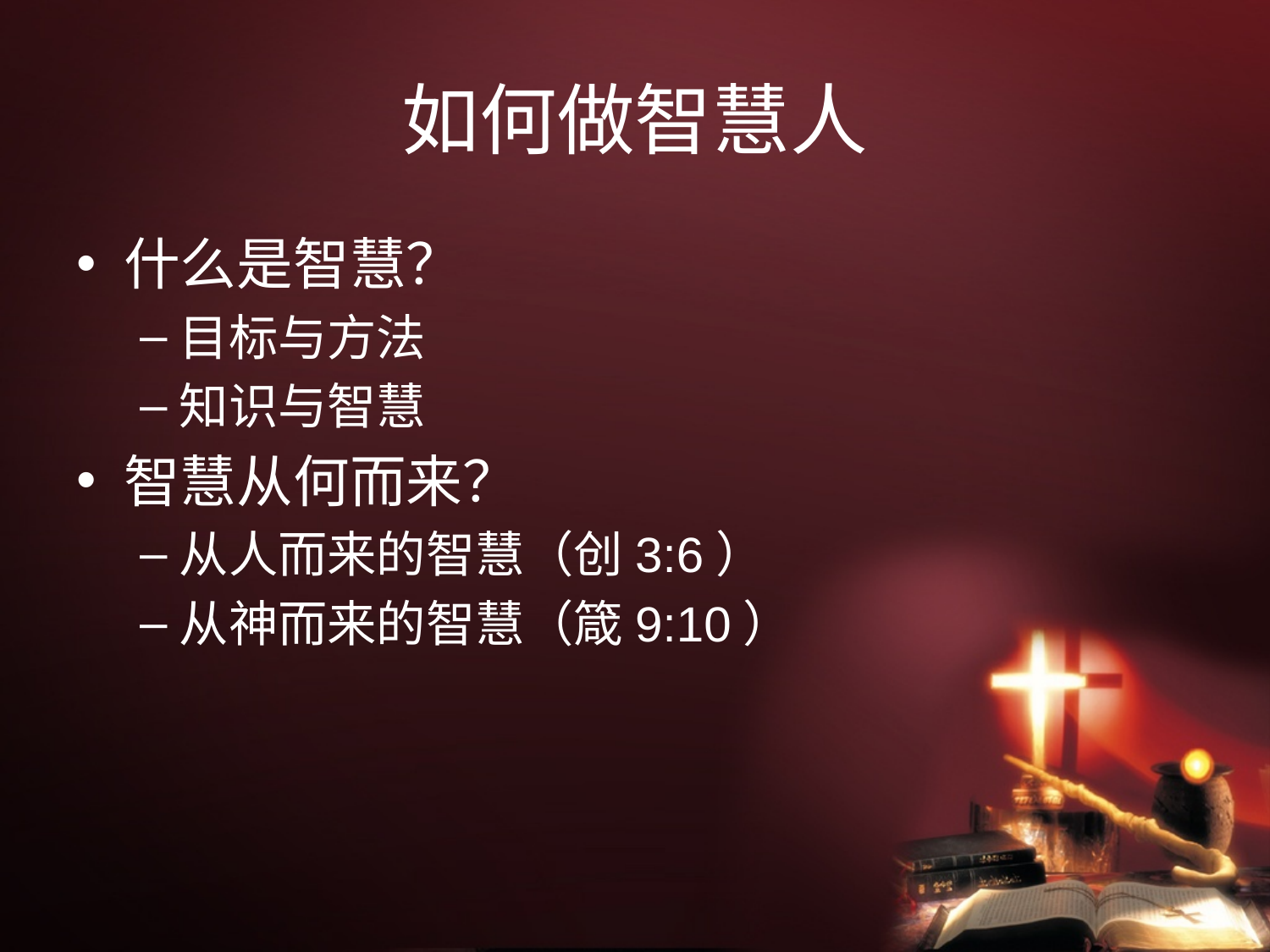

# 如何做智慧人
什么是智慧？
目标与方法
知识与智慧
智慧从何而来？
从人而来的智慧（创3:6）
从神而来的智慧（箴9:10）